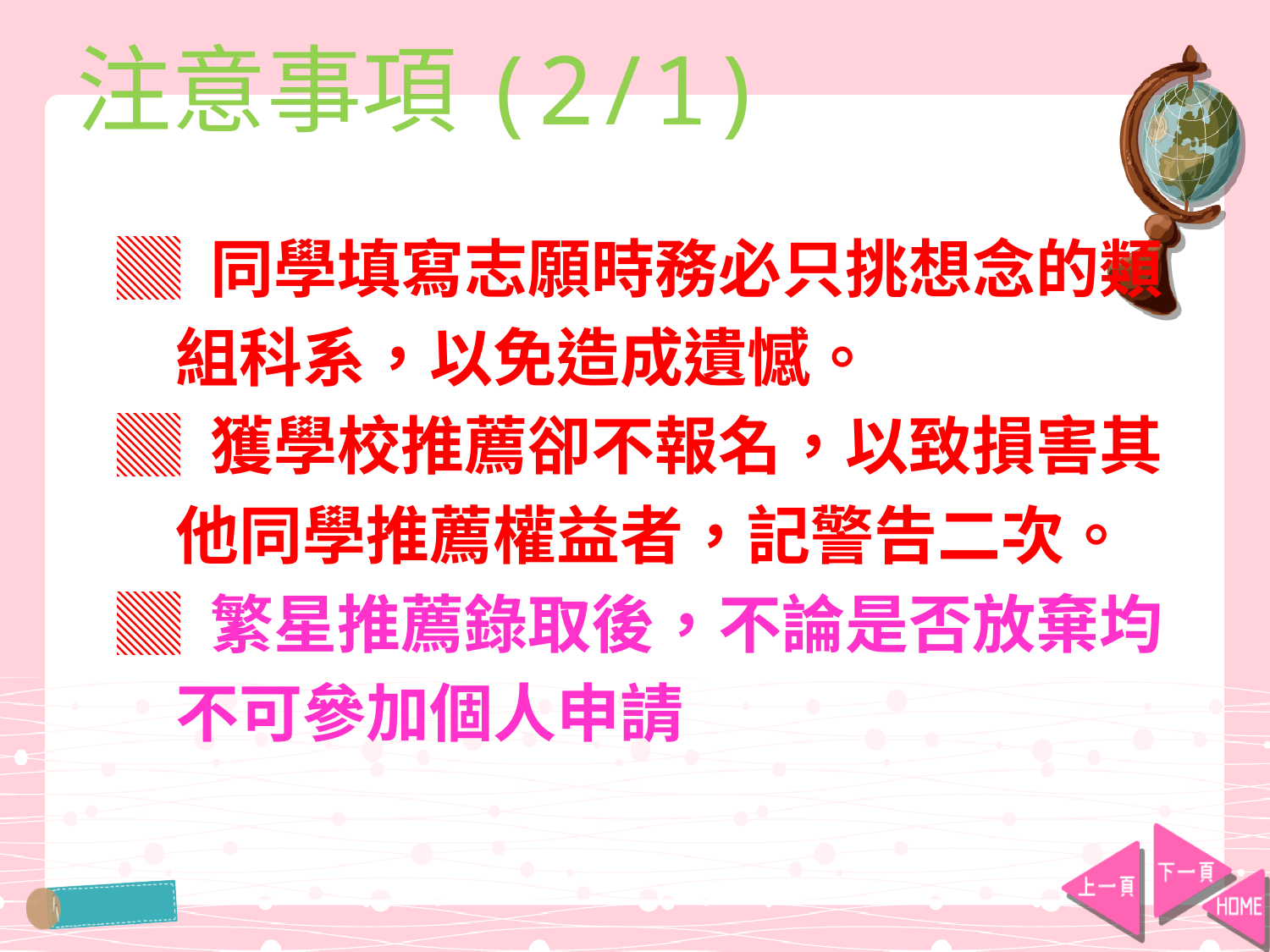

# 注意事項(2/1)
▓ 同學填寫志願時務必只挑想念的類
   組科系，以免造成遺憾。
▓ 獲學校推薦卻不報名，以致損害其
   他同學推薦權益者，記警告二次。
▓ 繁星推薦錄取後，不論是否放棄均
   不可參加個人申請